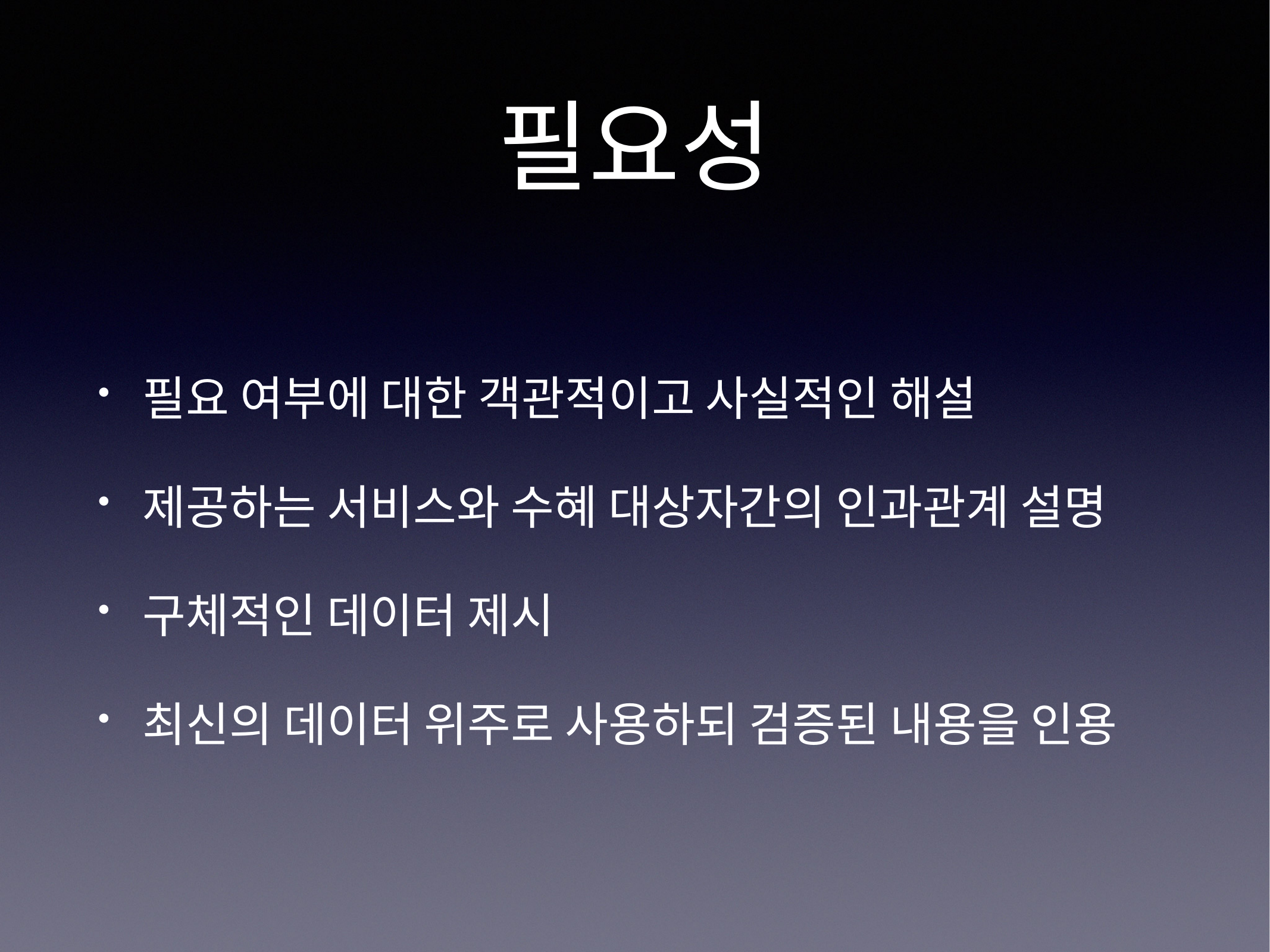

# 필요성
필요 여부에 대한 객관적이고 사실적인 해설
제공하는 서비스와 수혜 대상자간의 인과관계 설명
구체적인 데이터 제시
최신의 데이터 위주로 사용하되 검증된 내용을 인용